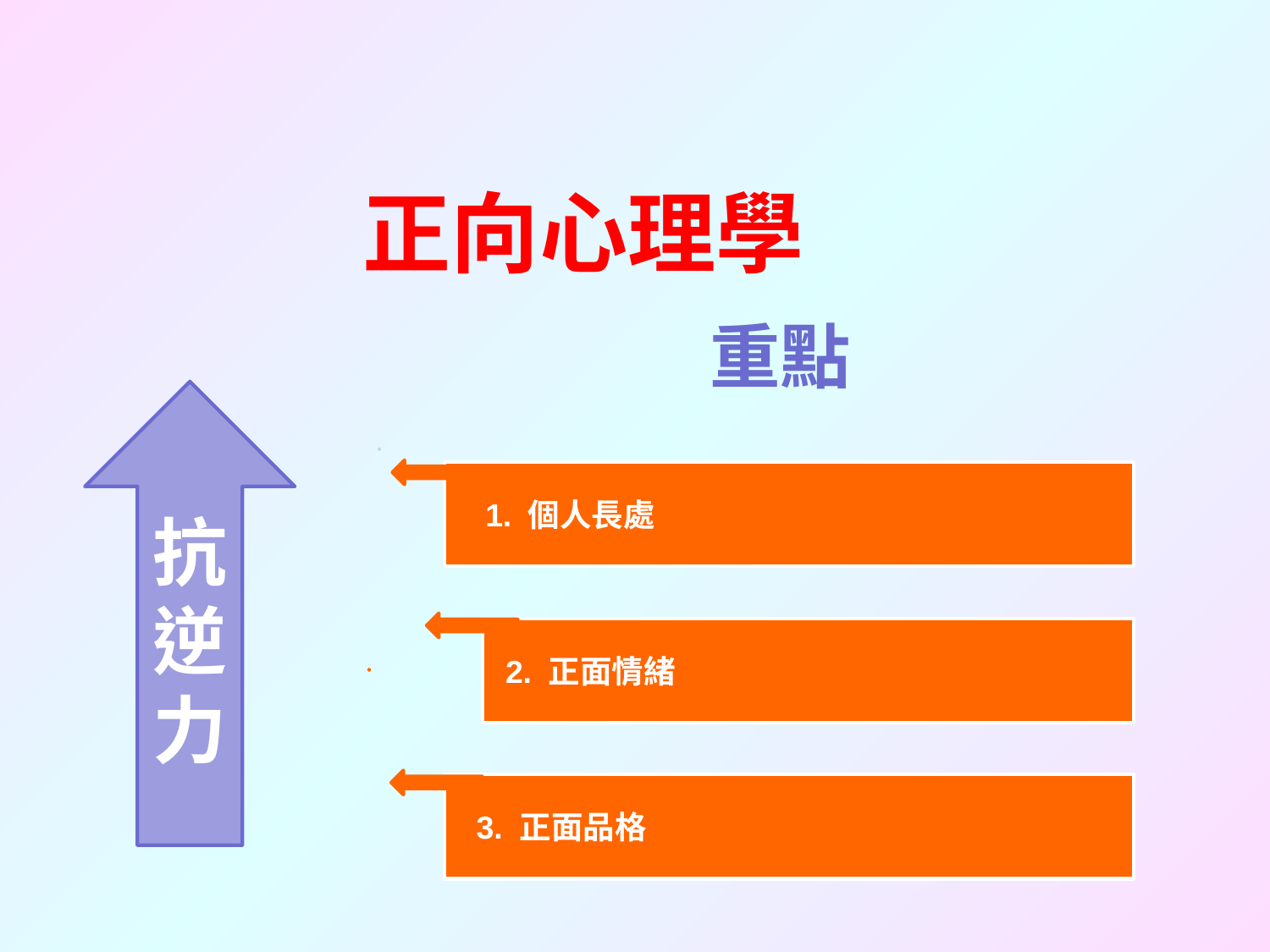

# 正向心理學

重點
   1. 個人長處
 2. 正面情緒
  3. 正面品格
抗
逆
力